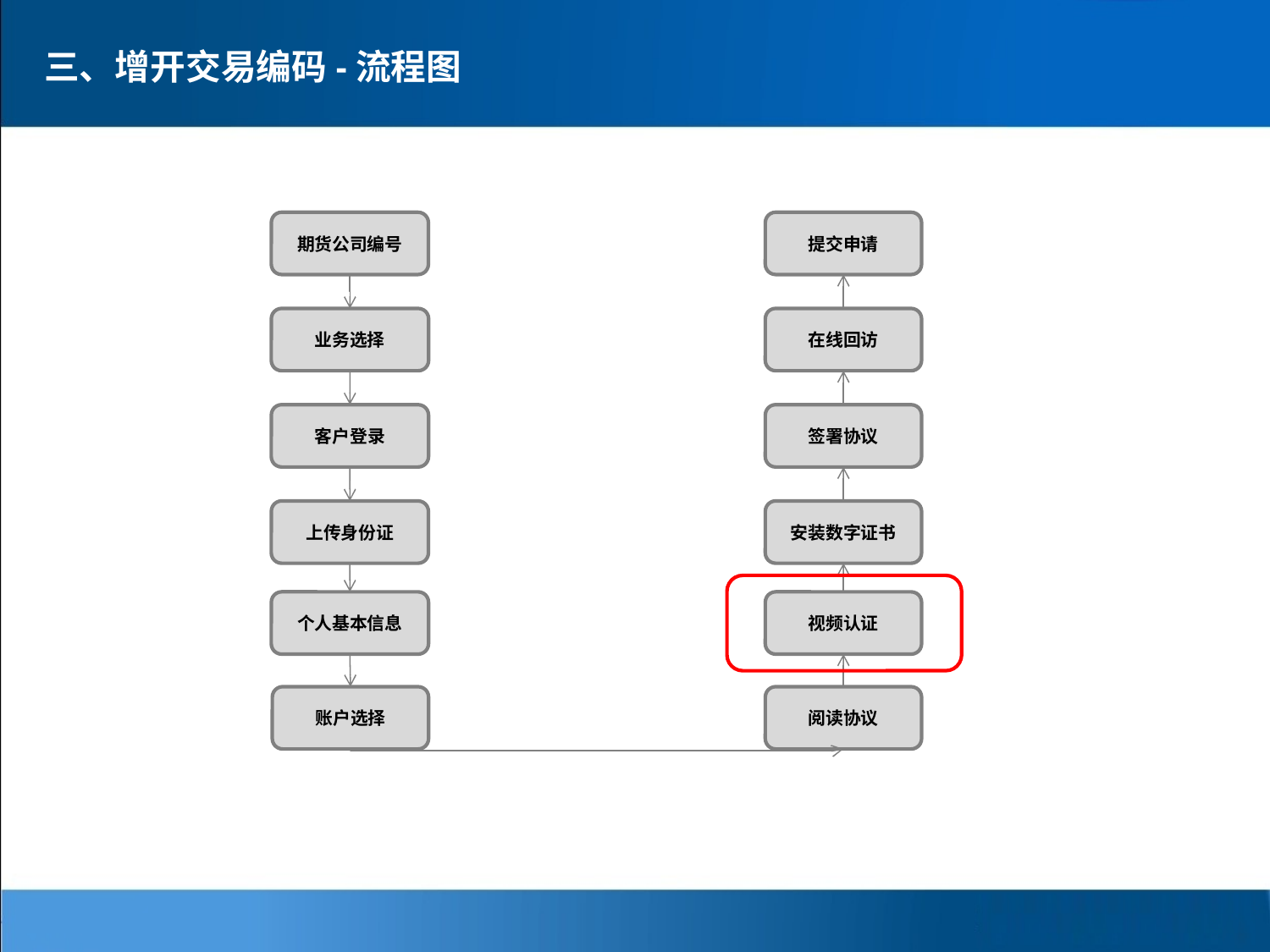

三、增开交易编码-流程图
期货公司编号
提交申请
业务选择
在线回访
客户登录
签署协议
上传身份证
安装数字证书

个人基本信息
视频认证
账户选择
阅读协议